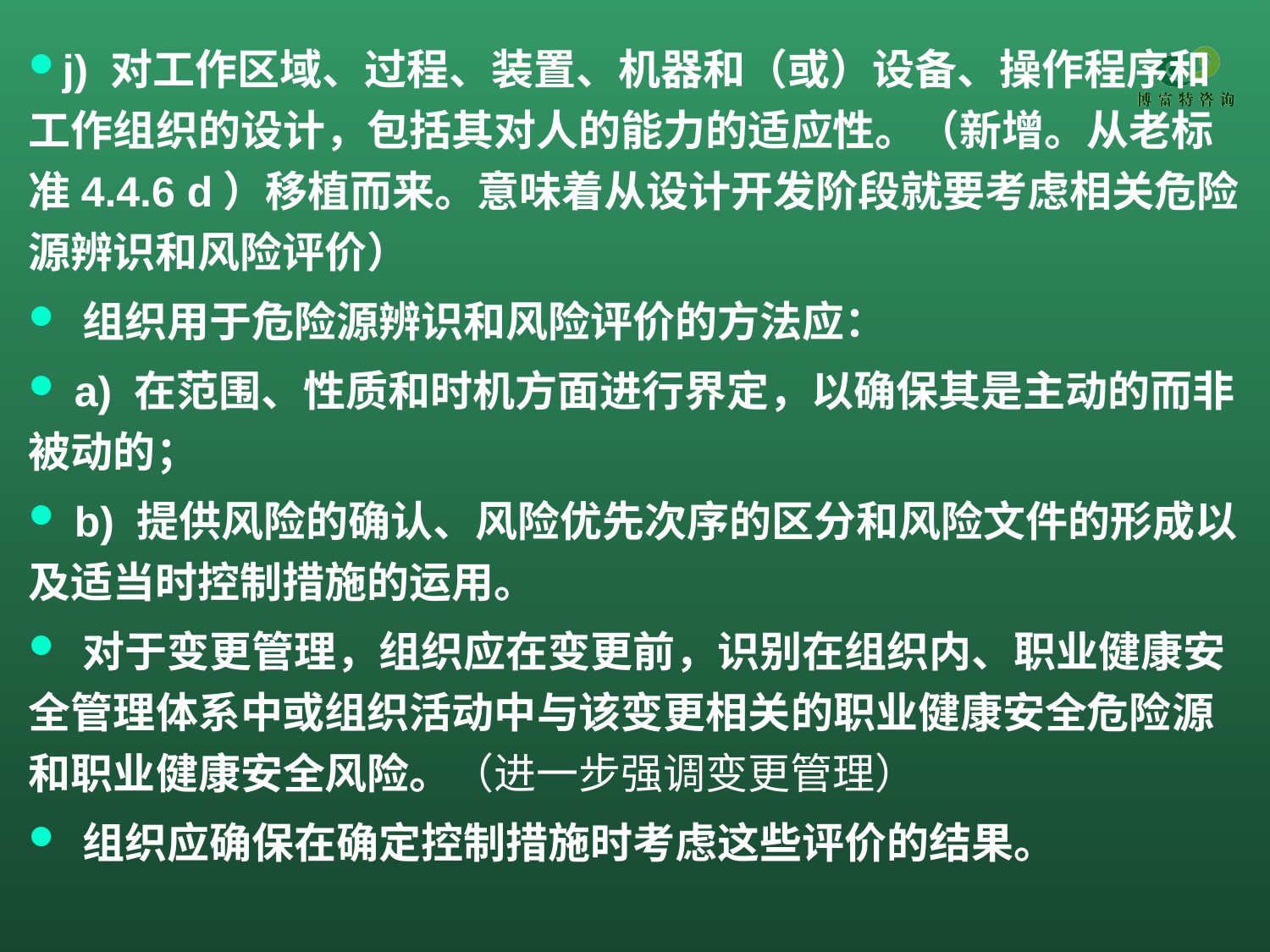

j) 对工作区域、过程、装置、机器和（或）设备、操作程序和工作组织的设计，包括其对人的能力的适应性。（新增。从老标准4.4.6 d）移植而来。意味着从设计开发阶段就要考虑相关危险源辨识和风险评价）
 组织用于危险源辨识和风险评价的方法应：
 a) 在范围、性质和时机方面进行界定，以确保其是主动的而非被动的；
 b) 提供风险的确认、风险优先次序的区分和风险文件的形成以及适当时控制措施的运用。
 对于变更管理，组织应在变更前，识别在组织内、职业健康安全管理体系中或组织活动中与该变更相关的职业健康安全危险源和职业健康安全风险。（进一步强调变更管理）
 组织应确保在确定控制措施时考虑这些评价的结果。